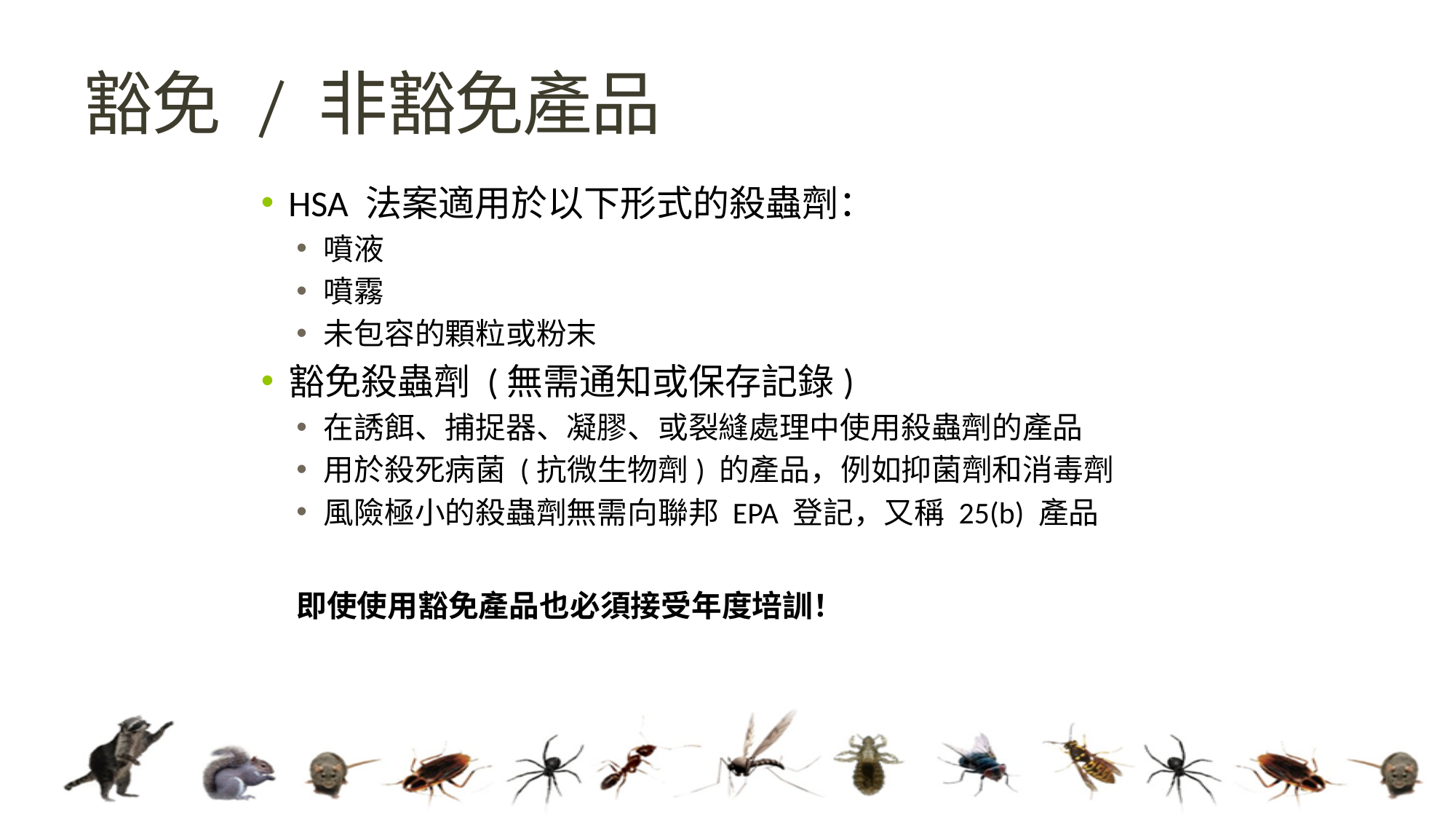

# 豁免 / 非豁免產品
HSA 法案適用於以下形式的殺蟲劑：
噴液
噴霧
未包容的顆粒或粉末
豁免殺蟲劑 (無需通知或保存記錄)
在誘餌、捕捉器、凝膠、或裂縫處理中使用殺蟲劑的產品
用於殺死病菌 (抗微生物劑) 的產品，例如抑菌劑和消毒劑
風險極小的殺蟲劑無需向聯邦 EPA 登記，又稱 25(b) 產品

即使使用豁免產品也必須接受年度培訓！